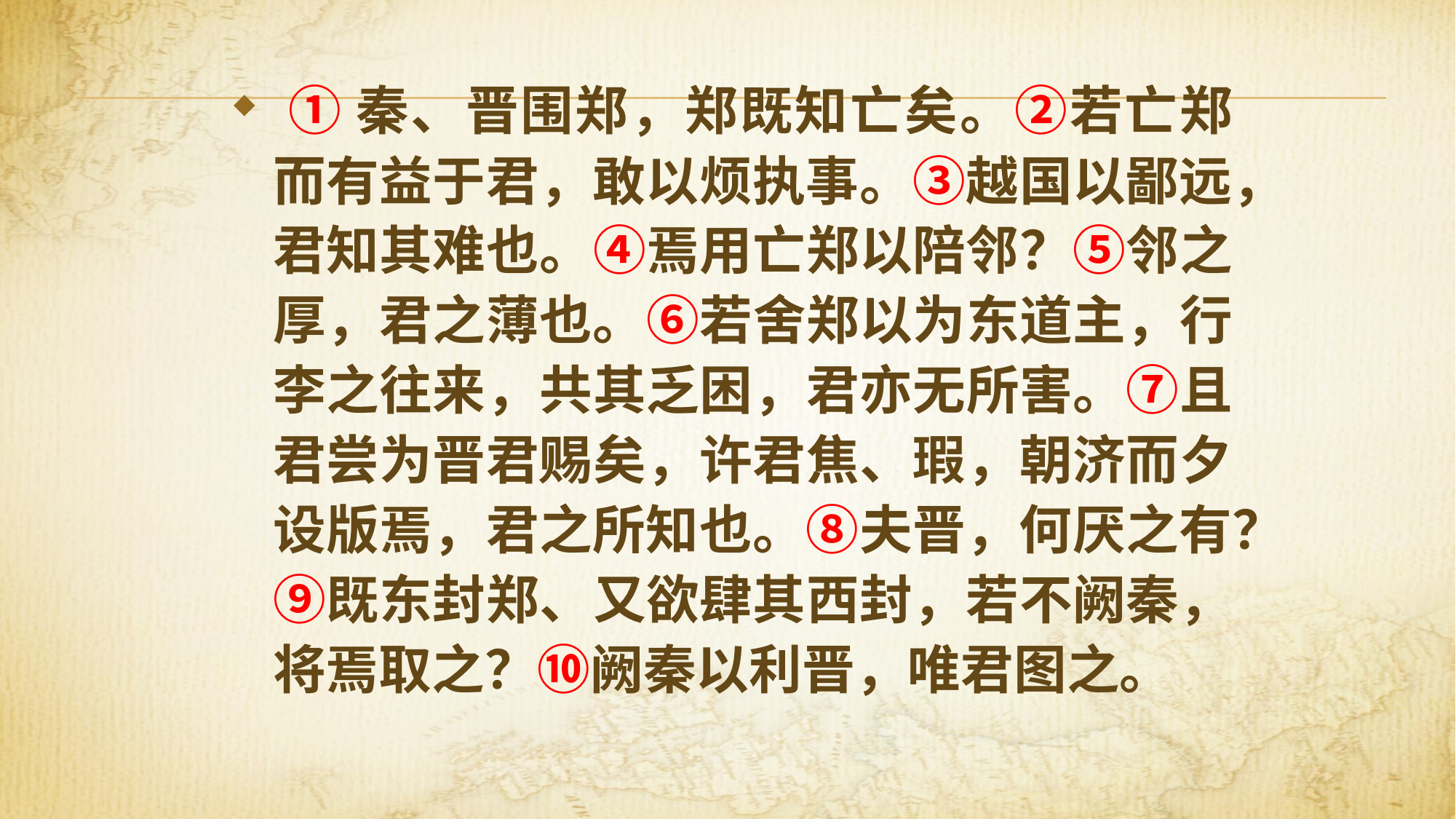

①秦、晋围郑，郑既知亡矣。②若亡郑而有益于君，敢以烦执事。③越国以鄙远，君知其难也。④焉用亡郑以陪邻？⑤邻之厚，君之薄也。⑥若舍郑以为东道主，行李之往来，共其乏困，君亦无所害。⑦且君尝为晋君赐矣，许君焦、瑕，朝济而夕设版焉，君之所知也。⑧夫晋，何厌之有？⑨既东封郑、又欲肆其西封，若不阙秦，将焉取之？⑩阙秦以利晋，唯君图之。